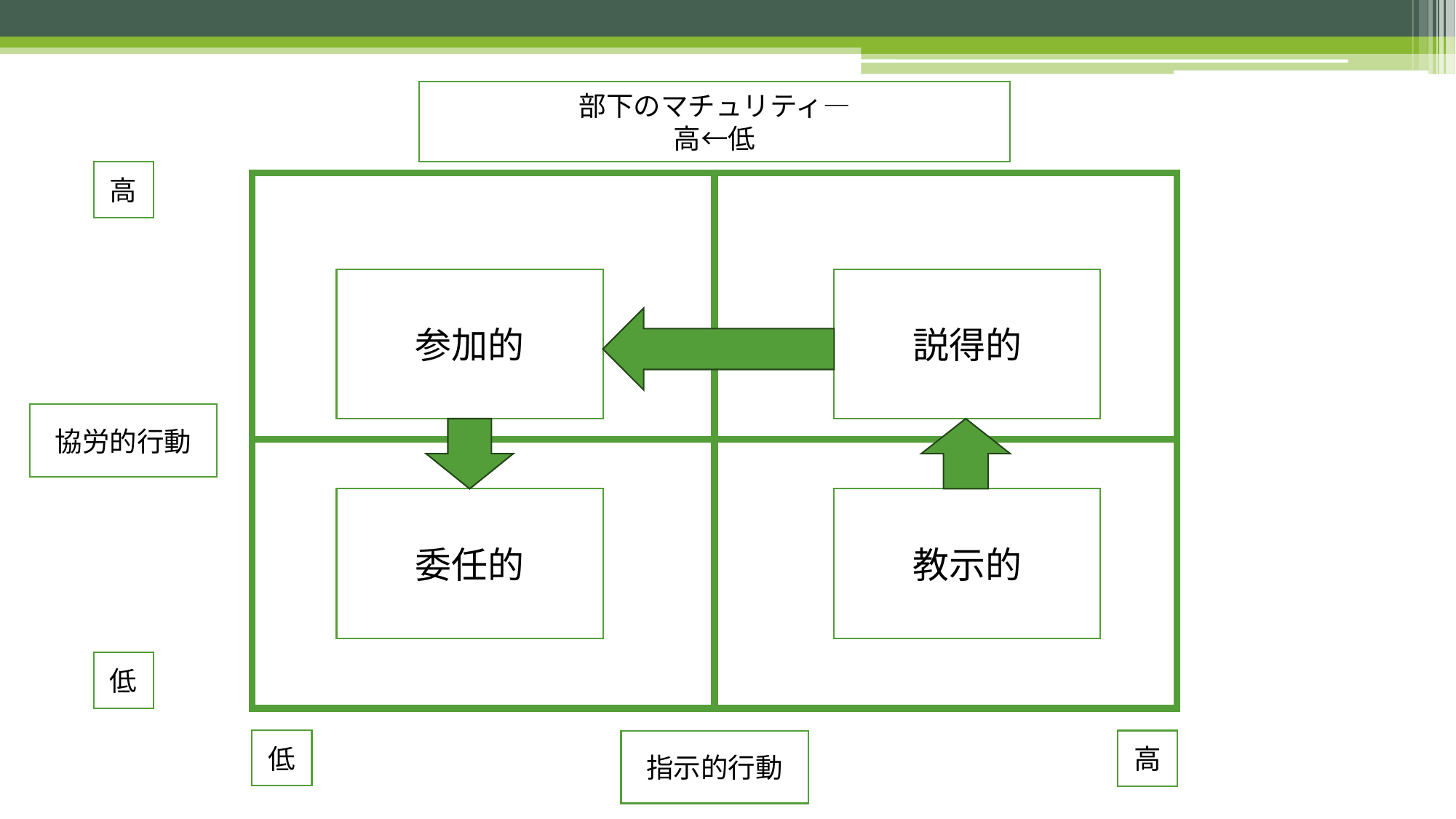

部下のマチュリティ―
高←低
高

参加的
説得的

協労的行動

委任的
教示的
低
低
指示的行動
高